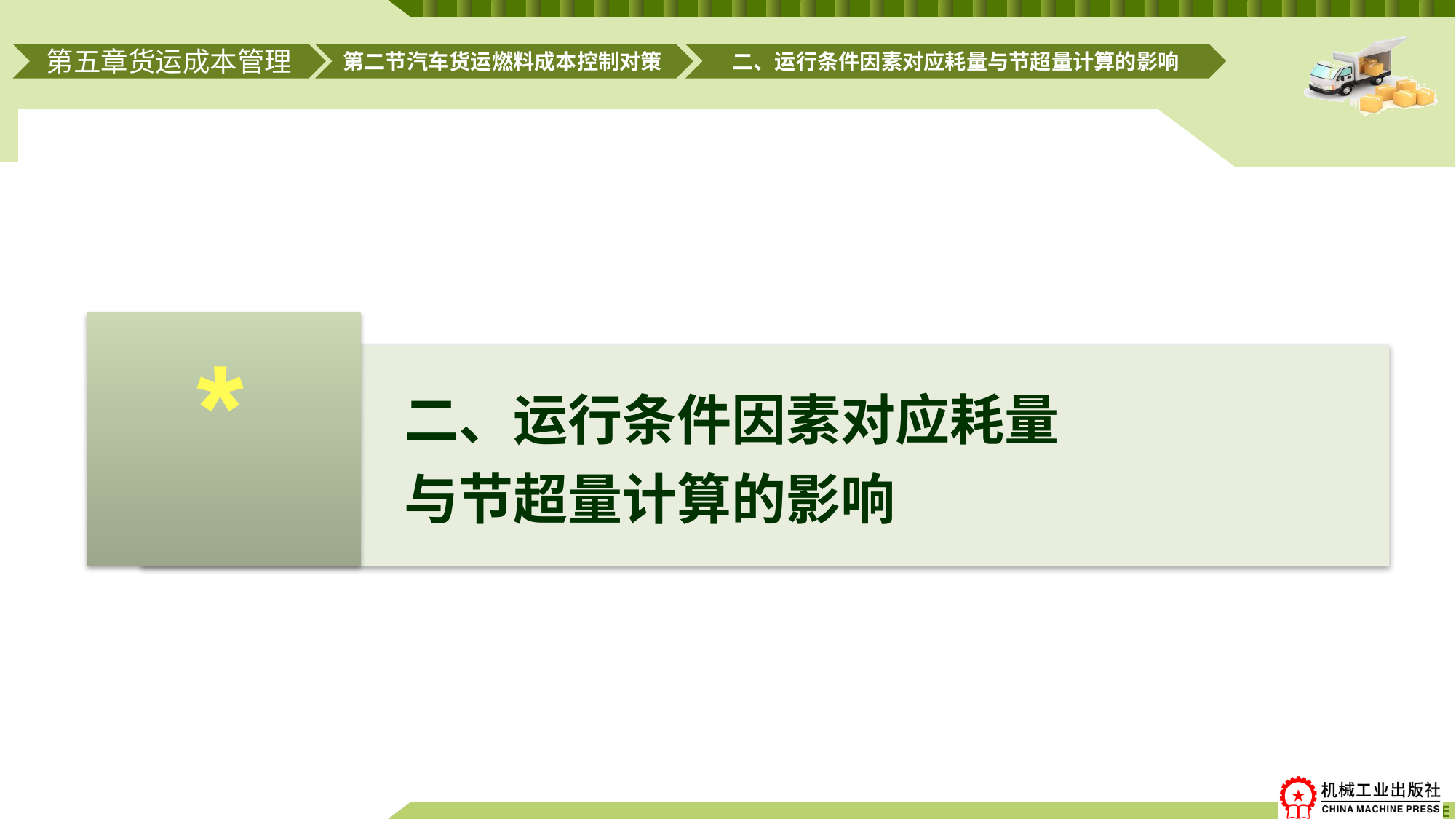

第二节汽车货运燃料成本控制对策
二、运行条件因素对应耗量与节超量计算的影响
第五章货运成本管理
二、运行条件因素对应耗量
与节超量计算的影响
*